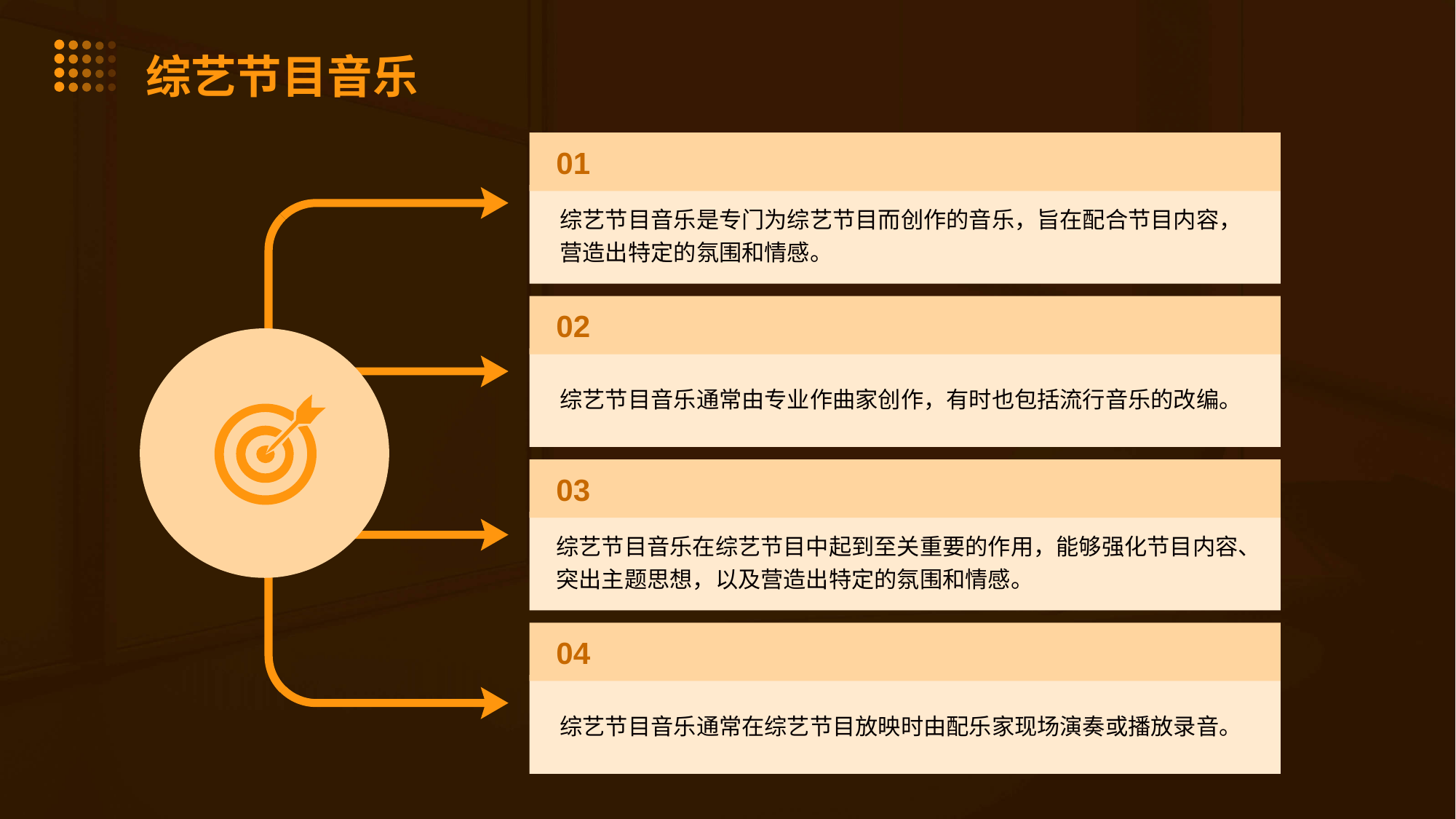

综艺节目音乐

01

综艺节目音乐是专门为综艺节目而创作的音乐，旨在配合节目内容，营造出特定的氛围和情感。

02

综艺节目音乐通常由专业作曲家创作，有时也包括流行音乐的改编。

03

综艺节目音乐在综艺节目中起到至关重要的作用，能够强化节目内容、突出主题思想，以及营造出特定的氛围和情感。

04

综艺节目音乐通常在综艺节目放映时由配乐家现场演奏或播放录音。